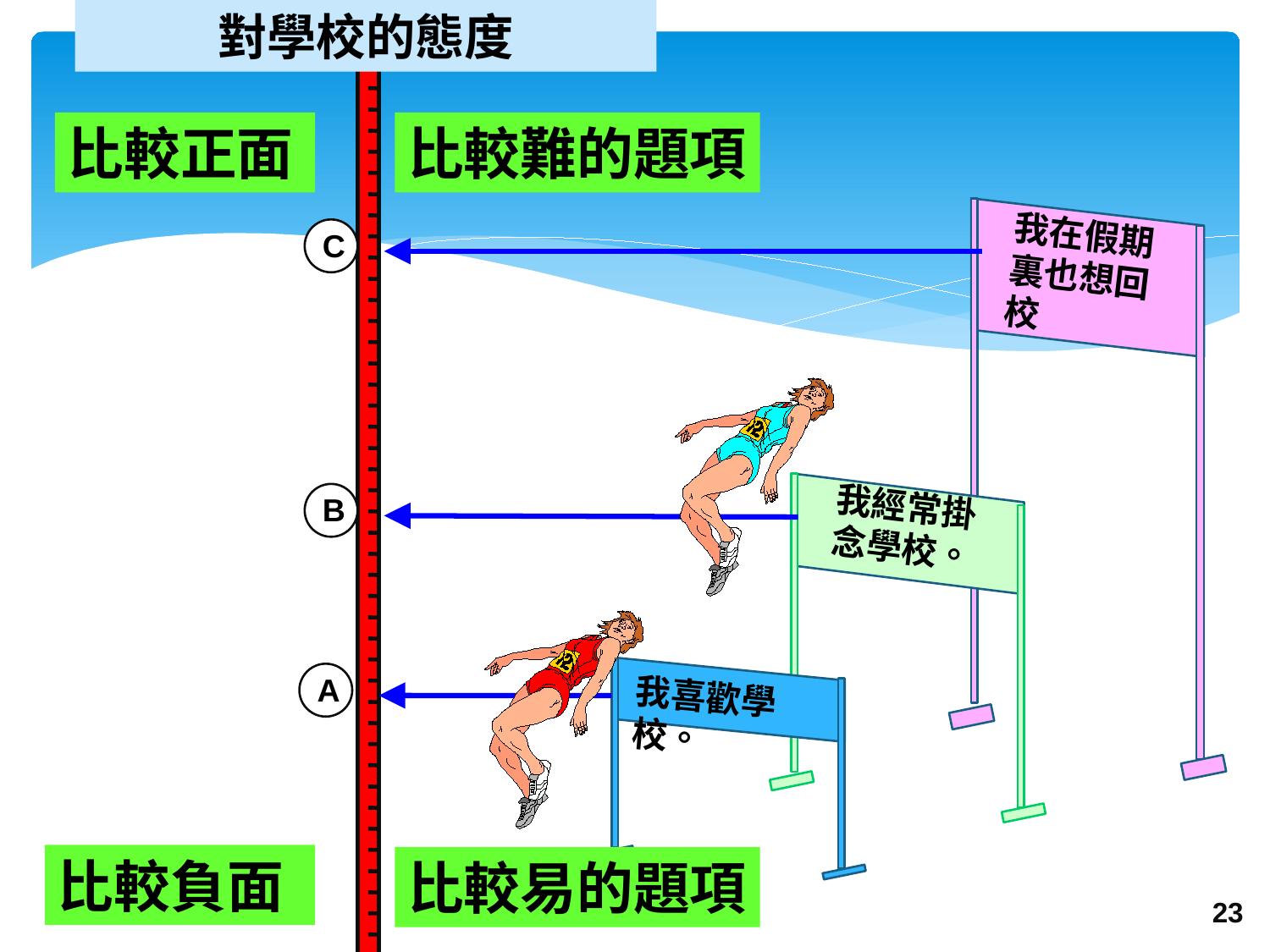

對學校的態度

比較正面
比較負面
比較難的題項
比較易的題項

我在假期裏也想回校

C

我經常掛念學校。

B

我喜歡學校。

A
23